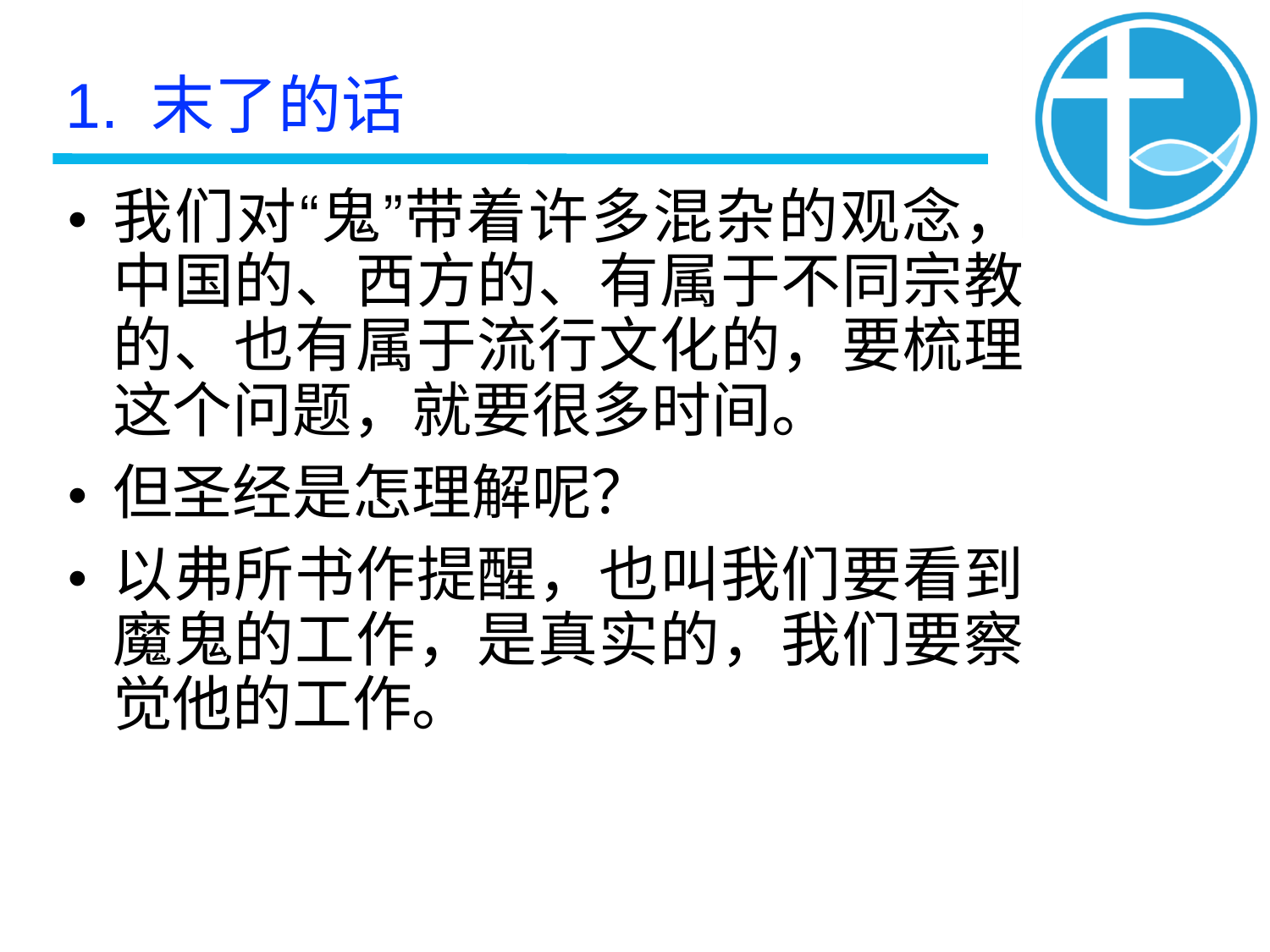

1. 末了的话
我们对“鬼”带着许多混杂的观念，中国的、西方的、有属于不同宗教的、也有属于流行文化的，要梳理这个问题，就要很多时间。
但圣经是怎理解呢？
以弗所书作提醒，也叫我们要看到魔鬼的工作，是真实的，我们要察觉他的工作。